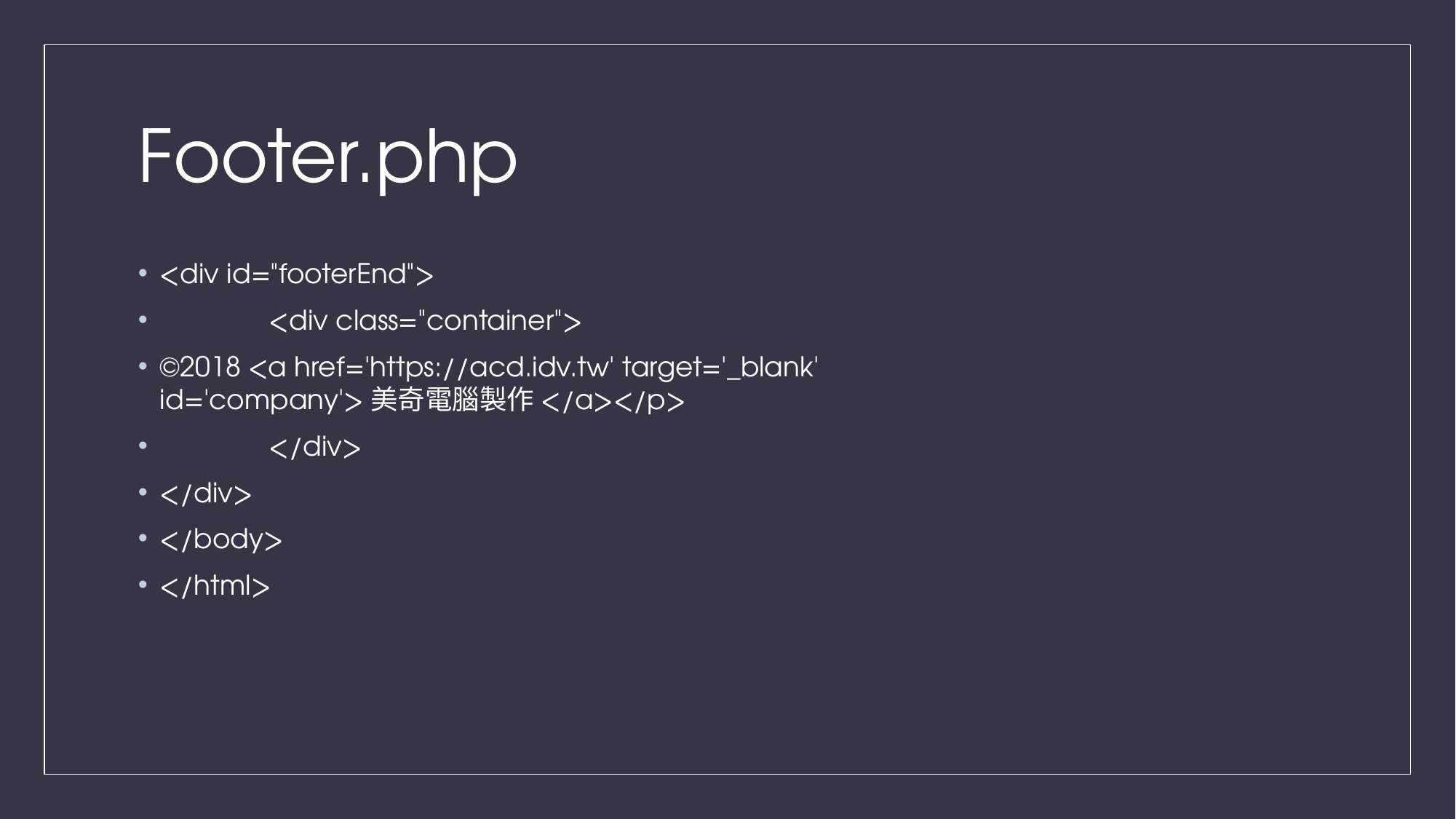

# Footer.php
<div id="footerEnd">
	<div class="container">
©2018 <a href='https://acd.idv.tw' target='_blank' id='company'>美奇電腦製作</a></p>
	</div>
</div>
</body>
</html>